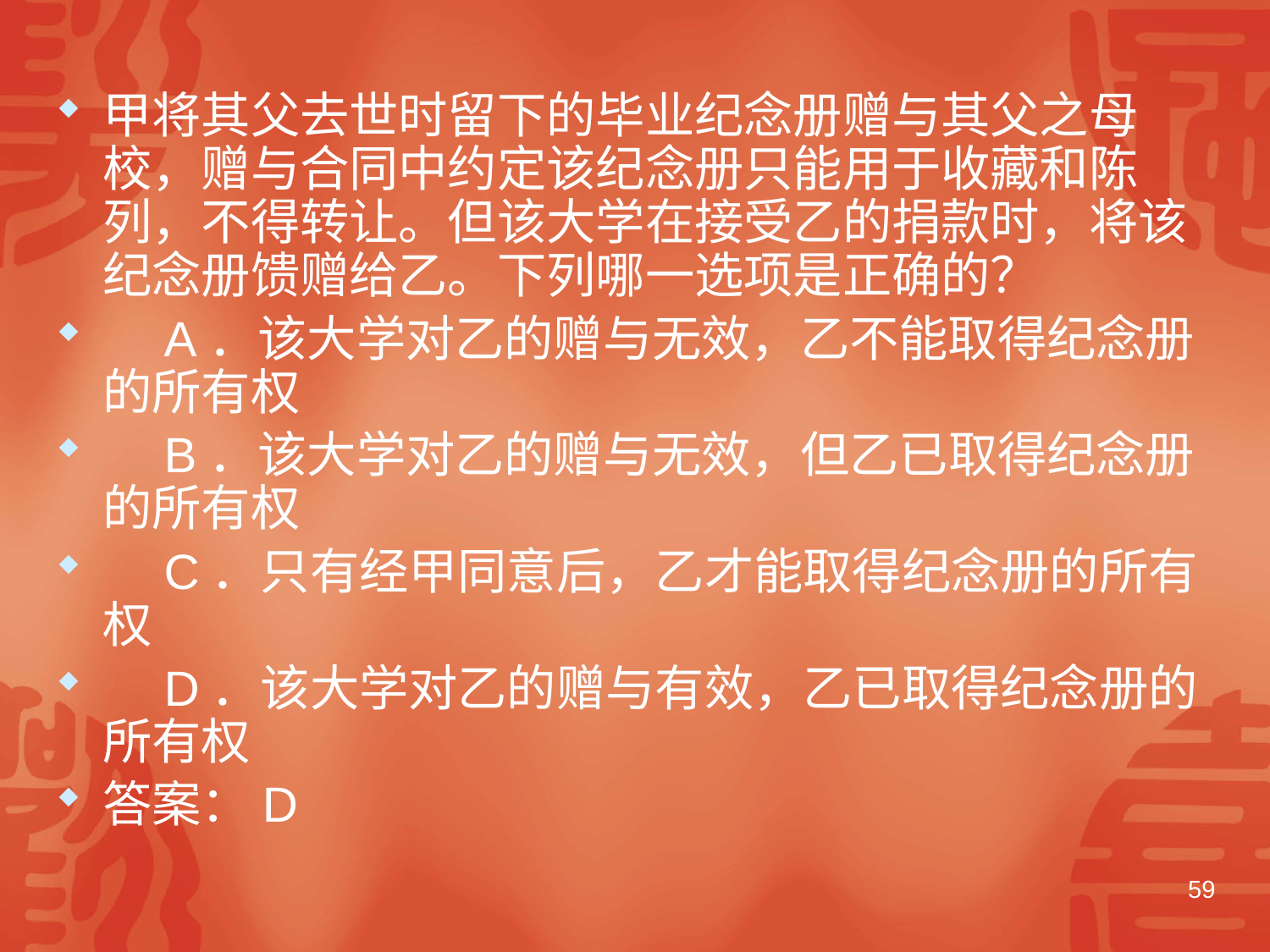

#
甲将其父去世时留下的毕业纪念册赠与其父之母校，赠与合同中约定该纪念册只能用于收藏和陈列，不得转让。但该大学在接受乙的捐款时，将该纪念册馈赠给乙。下列哪一选项是正确的？
　A．该大学对乙的赠与无效，乙不能取得纪念册的所有权
　B．该大学对乙的赠与无效，但乙已取得纪念册的所有权
　C．只有经甲同意后，乙才能取得纪念册的所有权
　D．该大学对乙的赠与有效，乙已取得纪念册的所有权
答案：D
59